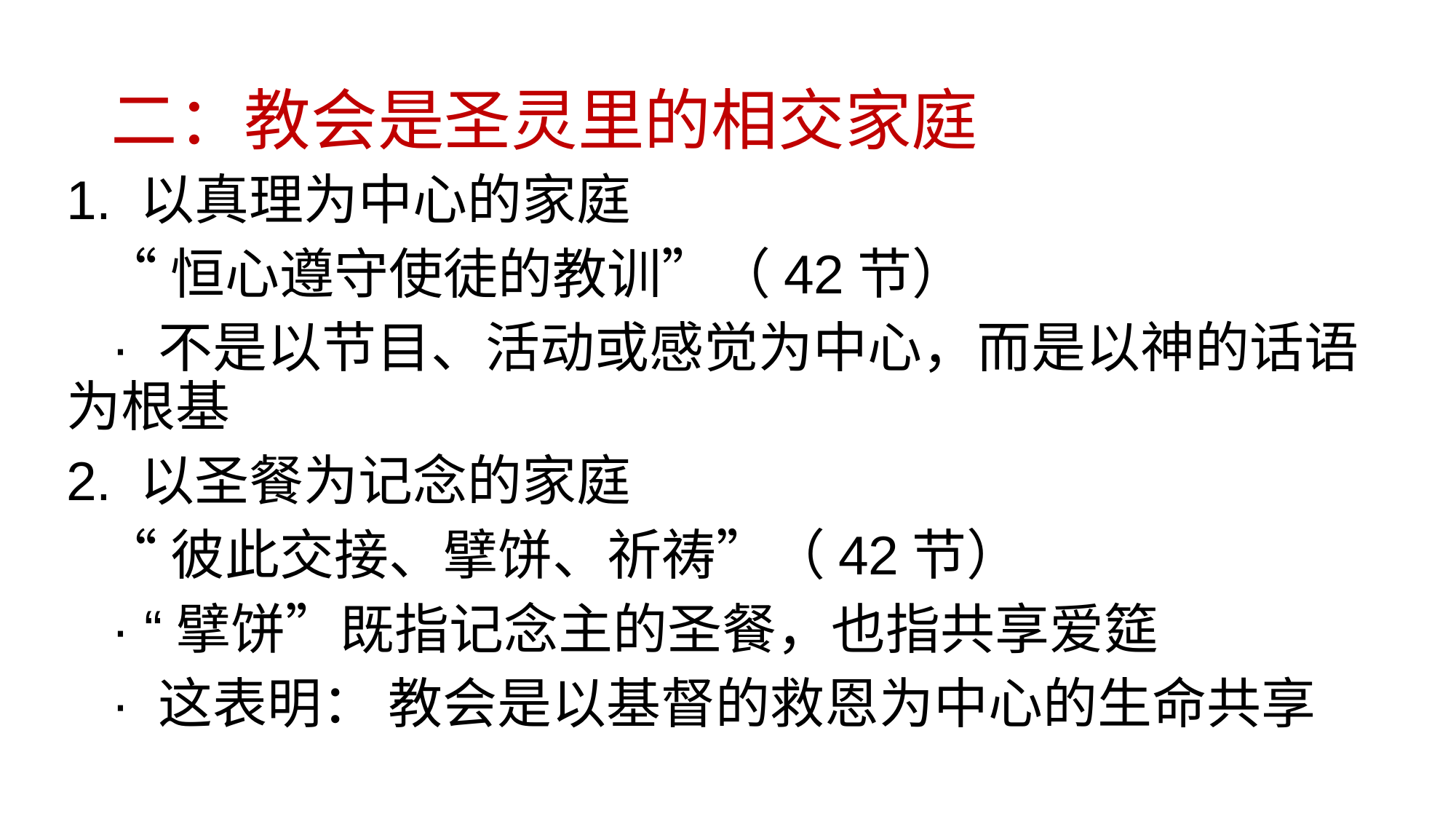

# 二：教会是圣灵里的相交家庭
1. 以真理为中心的家庭
   “恒心遵守使徒的教训”（42节）
   · 不是以节目、活动或感觉为中心，而是以神的话语为根基
2. 以圣餐为记念的家庭
   “彼此交接、擘饼、祈祷”（42节）
   · “擘饼”既指记念主的圣餐，也指共享爱筵
   · 这表明： 教会是以基督的救恩为中心的生命共享